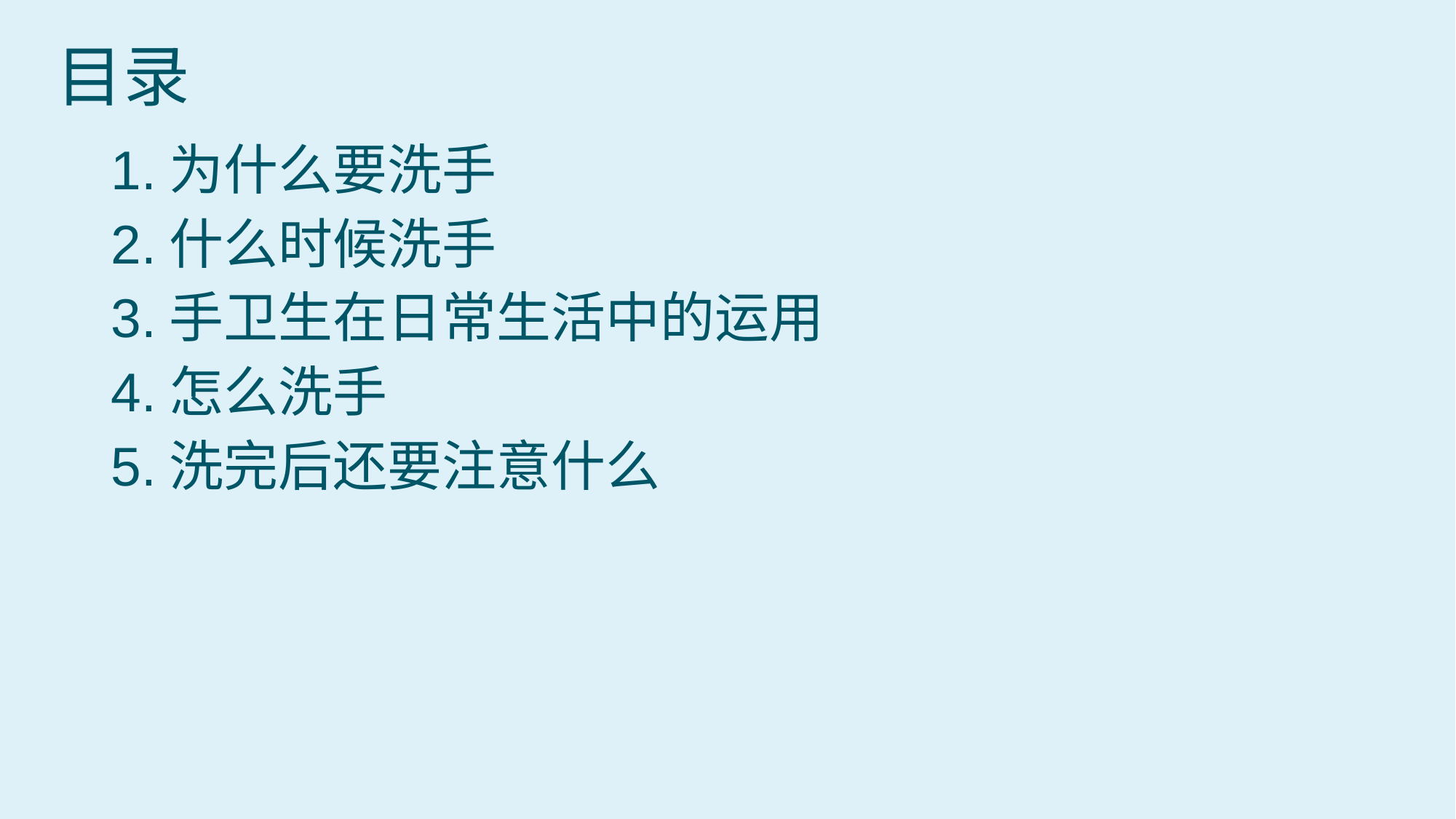

# 目录
1.为什么要洗手
2.什么时候洗手
3.手卫生在日常生活中的运用
4.怎么洗手
5.洗完后还要注意什么